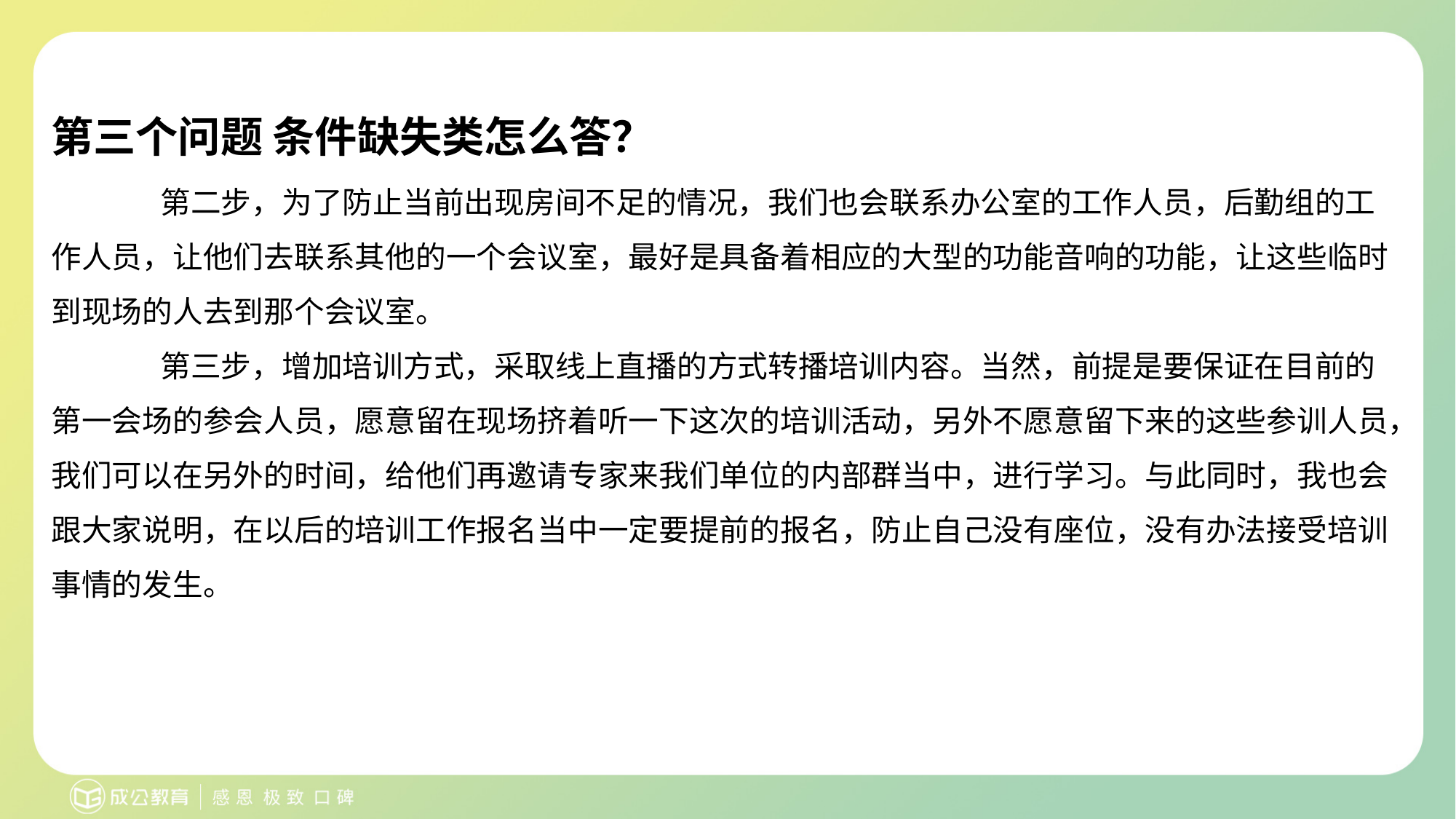

# 第三个问题 条件缺失类怎么答？
第二步，为了防止当前出现房间不足的情况，我们也会联系办公室的工作人员，后勤组的工作人员，让他们去联系其他的一个会议室，最好是具备着相应的大型的功能音响的功能，让这些临时到现场的人去到那个会议室。
第三步，增加培训方式，采取线上直播的方式转播培训内容。当然，前提是要保证在目前的第一会场的参会人员，愿意留在现场挤着听一下这次的培训活动，另外不愿意留下来的这些参训人员，我们可以在另外的时间，给他们再邀请专家来我们单位的内部群当中，进行学习。与此同时，我也会跟大家说明，在以后的培训工作报名当中一定要提前的报名，防止自己没有座位，没有办法接受培训事情的发生。